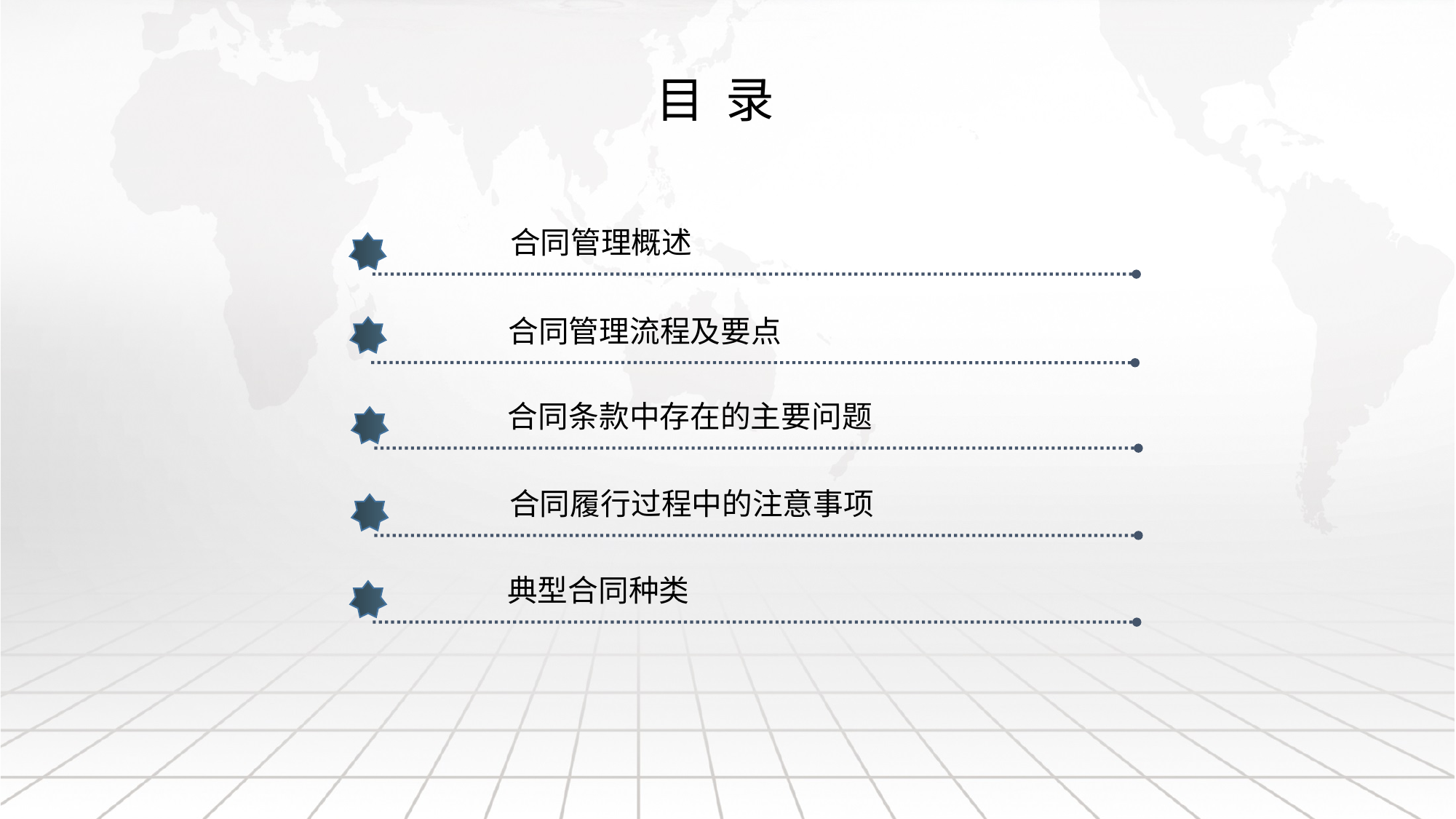

# 目  录

1
合同管理概述

合同管理流程及要点

合同条款中存在的主要问题

合同履行过程中的注意事项

典型合同种类